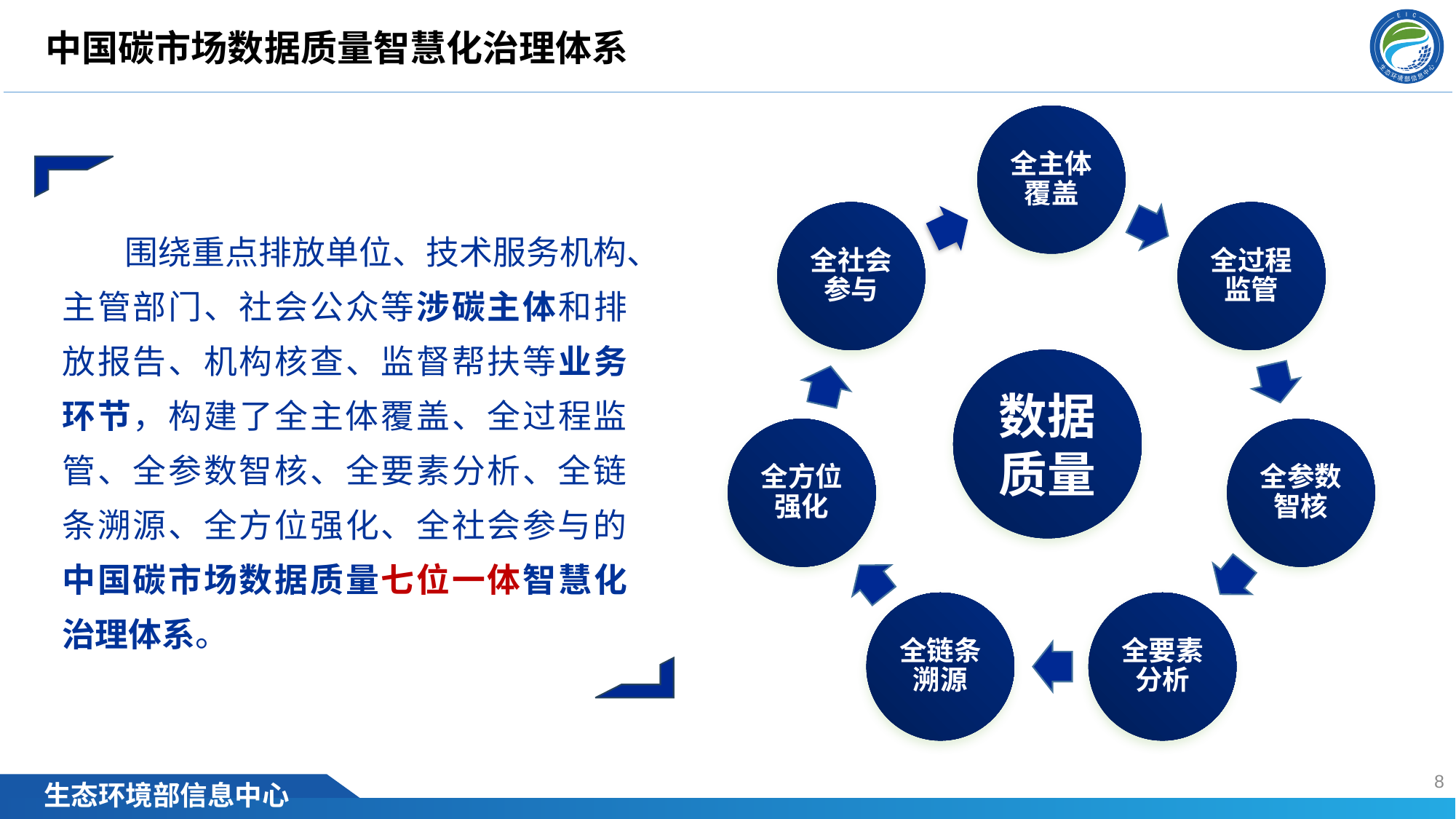

中国碳市场数据质量智慧化治理体系
全主体覆盖

全过程监管

全参数智核

全要素分析

全链条溯源

全方位强化

全社会参与

       围绕重点排放单位、技术服务机构、主管部门、社会公众等涉碳主体和排放报告、机构核查、监督帮扶等业务环节，构建了全主体覆盖、全过程监管、全参数智核、全要素分析、全链条溯源、全方位强化、全社会参与的中国碳市场数据质量七位一体智慧化治理体系。
数据质量

8